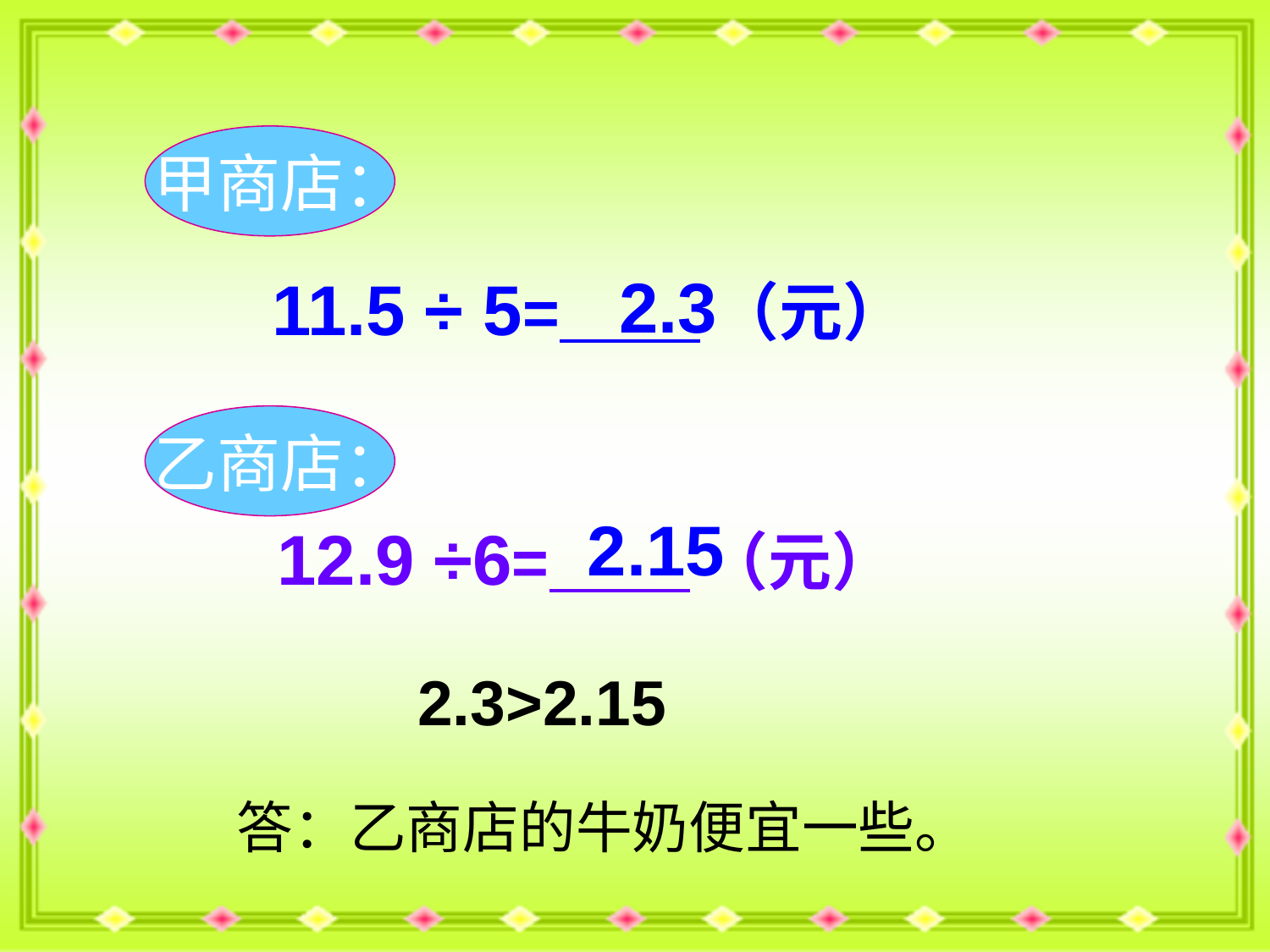

甲商店：
2.3
11.5 ÷ 5=        （元）

     乙商店：
2.15
12.9 ÷6=        （元）
2.3>2.15
答：乙商店的牛奶便宜一些。